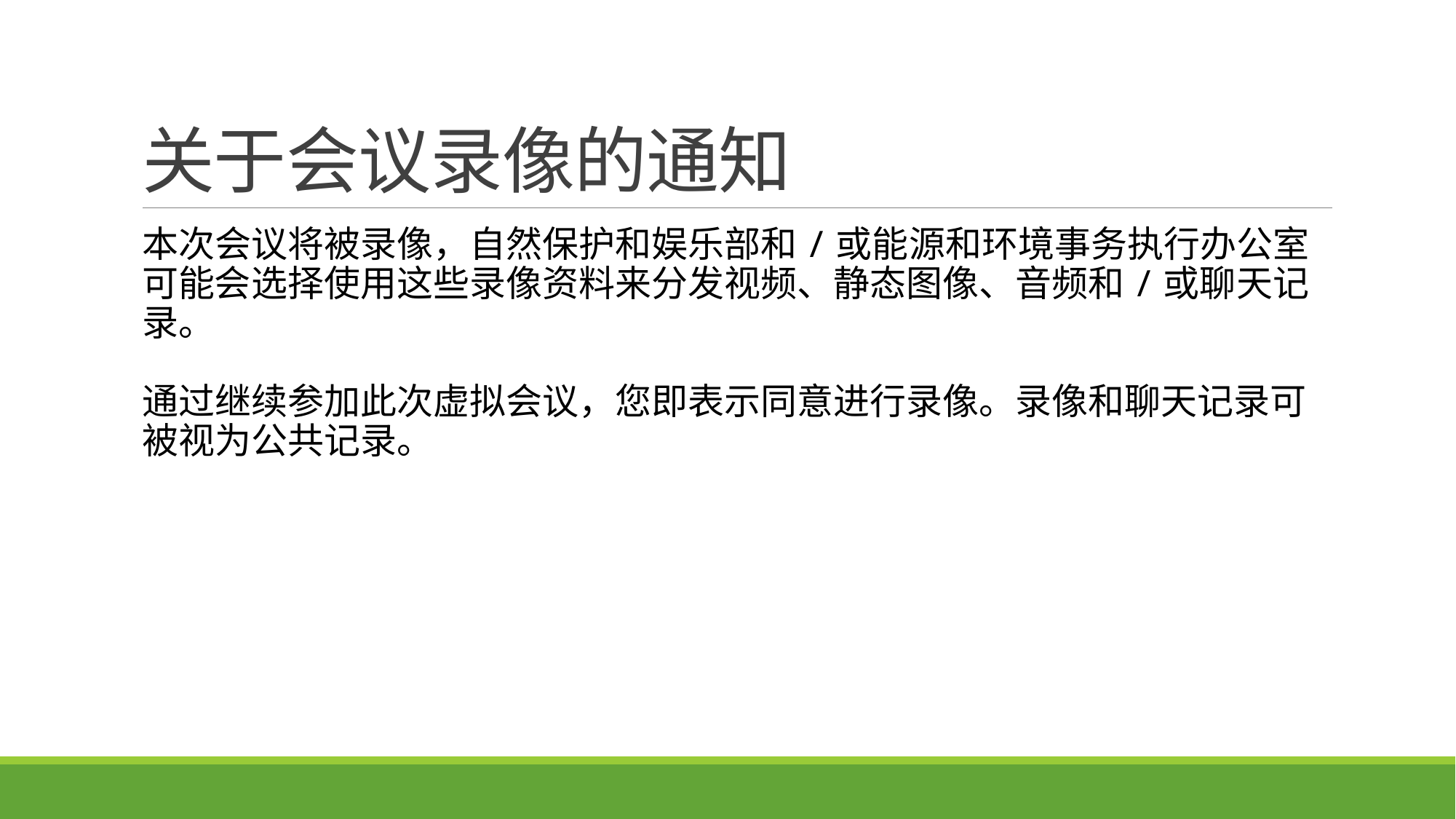

# 关于会议录像的通知
本次会议将被录像，自然保护和娱乐部和/或能源和环境事务执行办公室可能会选择使用这些录像资料来分发视频、静态图像、音频和/或聊天记录。
通过继续参加此次虚拟会议，您即表示同意进行录像。录像和聊天记录可被视为公共记录。